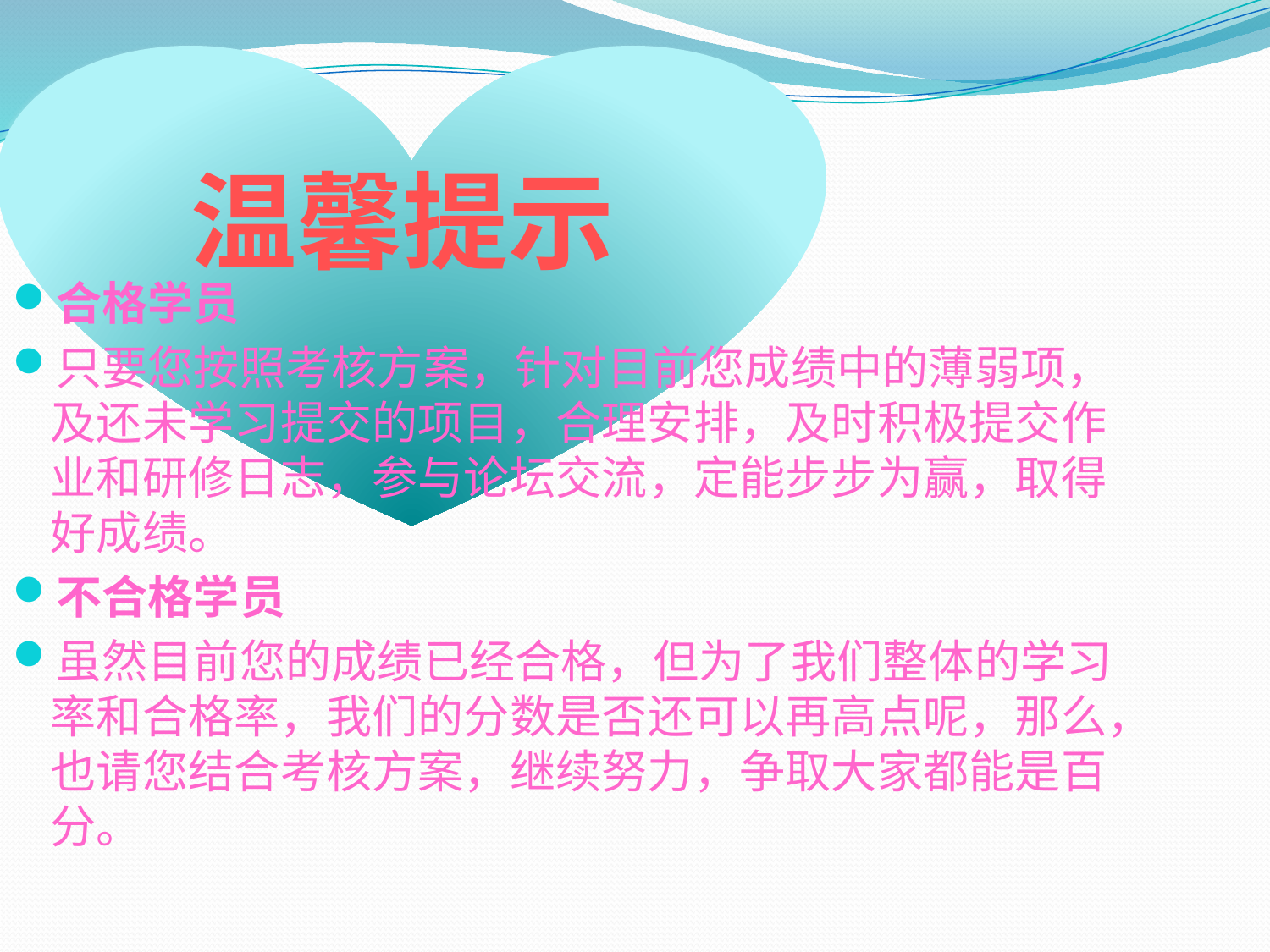

温馨提示
合格学员
只要您按照考核方案，针对目前您成绩中的薄弱项，及还未学习提交的项目，合理安排，及时积极提交作业和研修日志，参与论坛交流，定能步步为赢，取得好成绩。
不合格学员
虽然目前您的成绩已经合格，但为了我们整体的学习率和合格率，我们的分数是否还可以再高点呢，那么，也请您结合考核方案，继续努力，争取大家都能是百分。